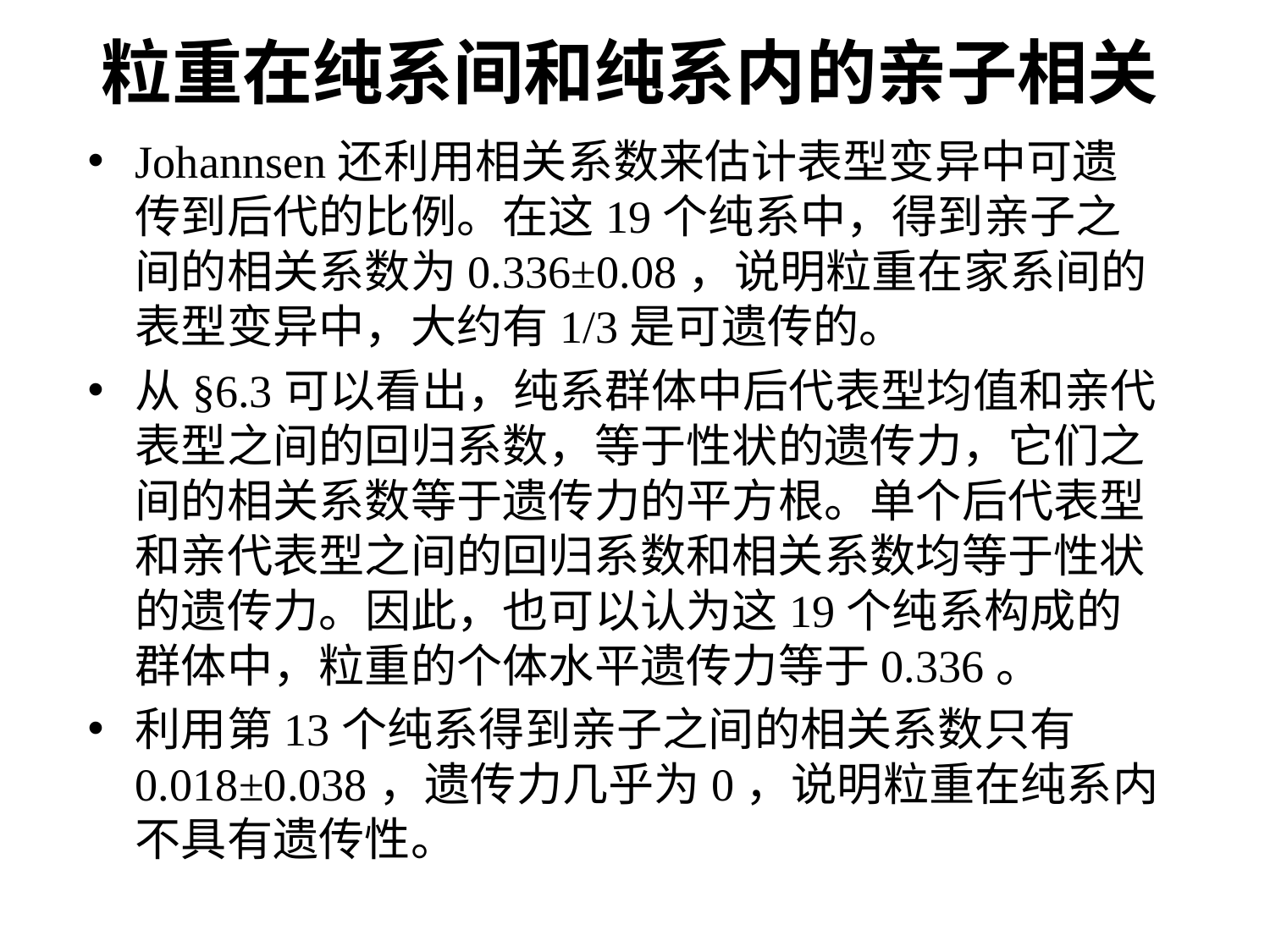

# 粒重在纯系间和纯系内的亲子相关
Johannsen还利用相关系数来估计表型变异中可遗传到后代的比例。在这19个纯系中，得到亲子之间的相关系数为0.336±0.08，说明粒重在家系间的表型变异中，大约有1/3是可遗传的。
从§6.3可以看出，纯系群体中后代表型均值和亲代表型之间的回归系数，等于性状的遗传力，它们之间的相关系数等于遗传力的平方根。单个后代表型和亲代表型之间的回归系数和相关系数均等于性状的遗传力。因此，也可以认为这19个纯系构成的群体中，粒重的个体水平遗传力等于0.336。
利用第13个纯系得到亲子之间的相关系数只有0.018±0.038，遗传力几乎为0，说明粒重在纯系内不具有遗传性。